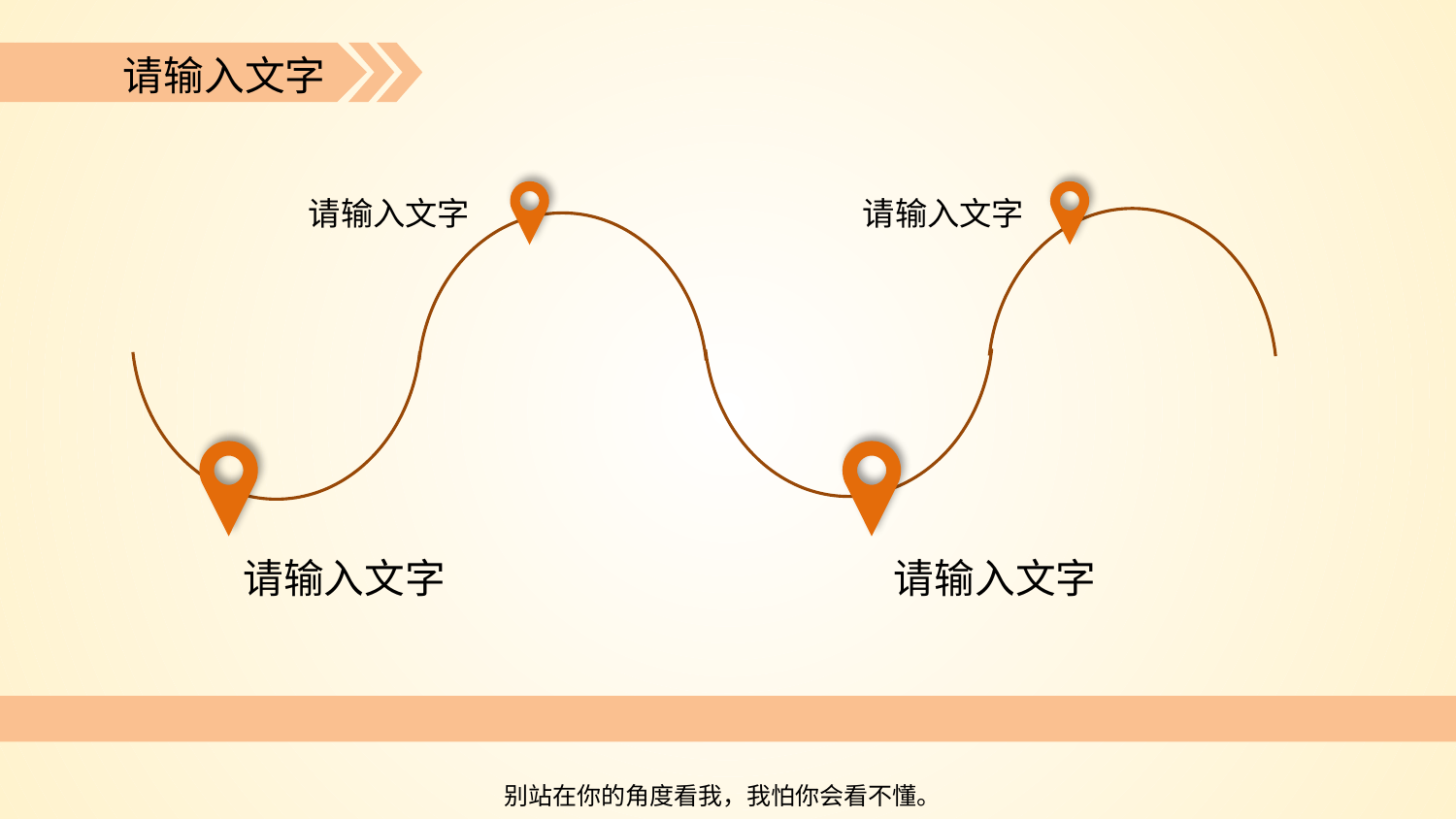

请输入文字

请输入文字
请输入文字

请输入文字
请输入文字

别站在你的角度看我，我怕你会看不懂。